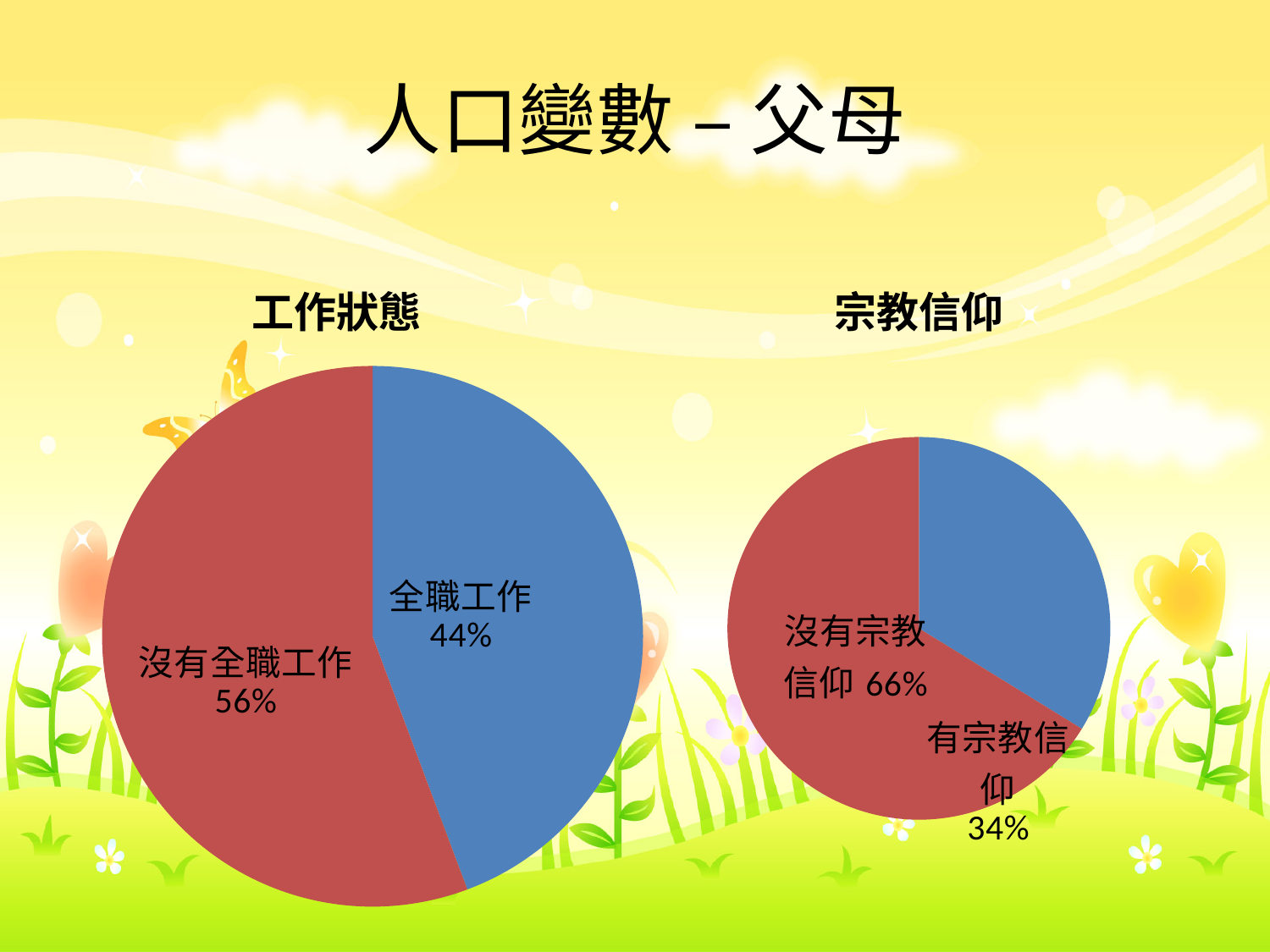

# 人口變數 – 父母

### Chart: 工作狀態

| Category |  |
|---|---|
| With full-time job | 44.3 |
| Without full-time job | 55.7 |

### Chart: 宗教信仰

| Category |  |
|---|---|
| With religious belief | 33.8 |
| Without religious belief | 66.2 |